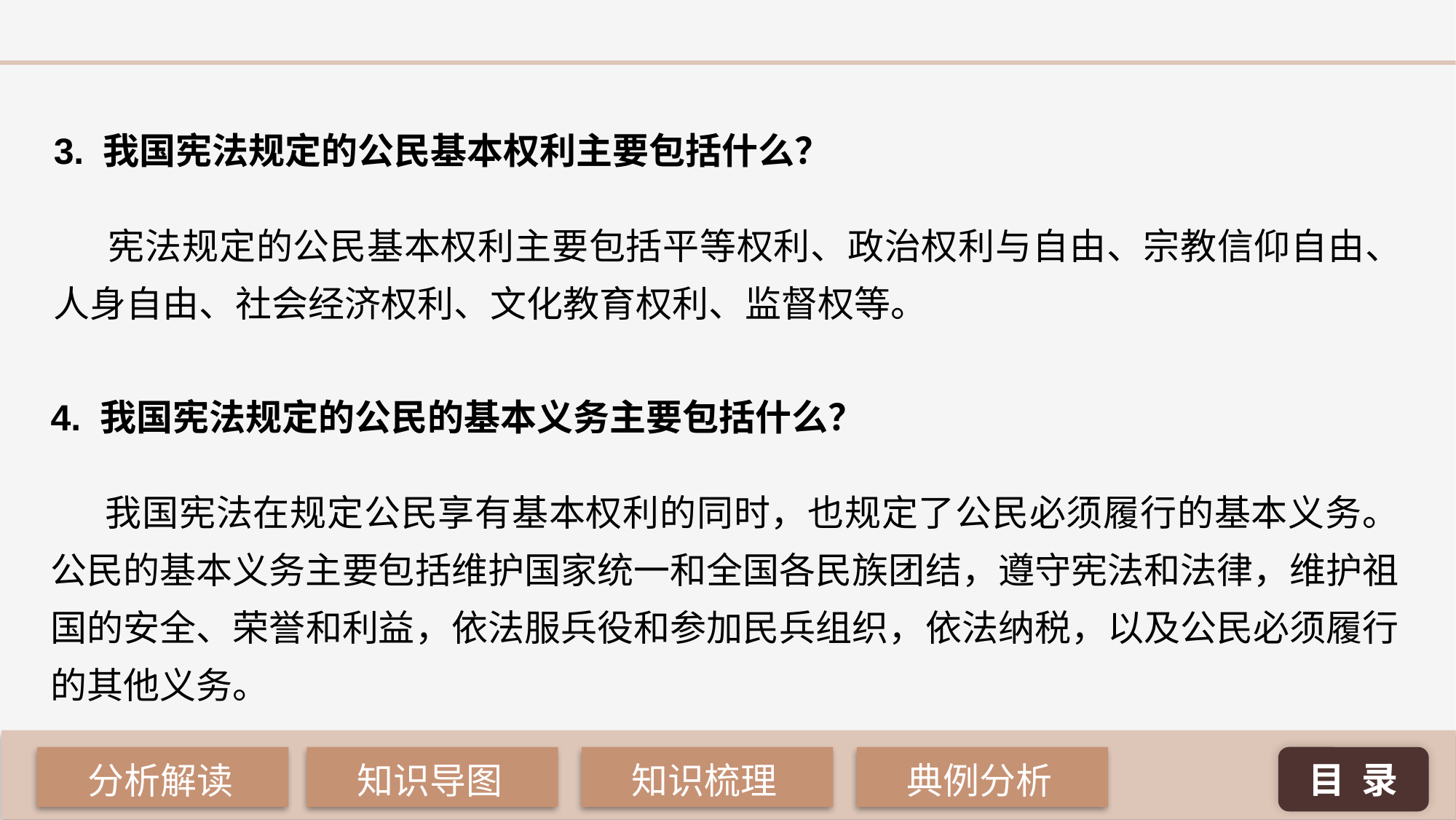

3. 我国宪法规定的公民基本权利主要包括什么？
宪法规定的公民基本权利主要包括平等权利、政治权利与自由、宗教信仰自由、人身自由、社会经济权利、文化教育权利、监督权等。
4. 我国宪法规定的公民的基本义务主要包括什么？
我国宪法在规定公民享有基本权利的同时，也规定了公民必须履行的基本义务。公民的基本义务主要包括维护国家统一和全国各民族团结，遵守宪法和法律，维护祖国的安全、荣誉和利益，依法服兵役和参加民兵组织，依法纳税，以及公民必须履行的其他义务。